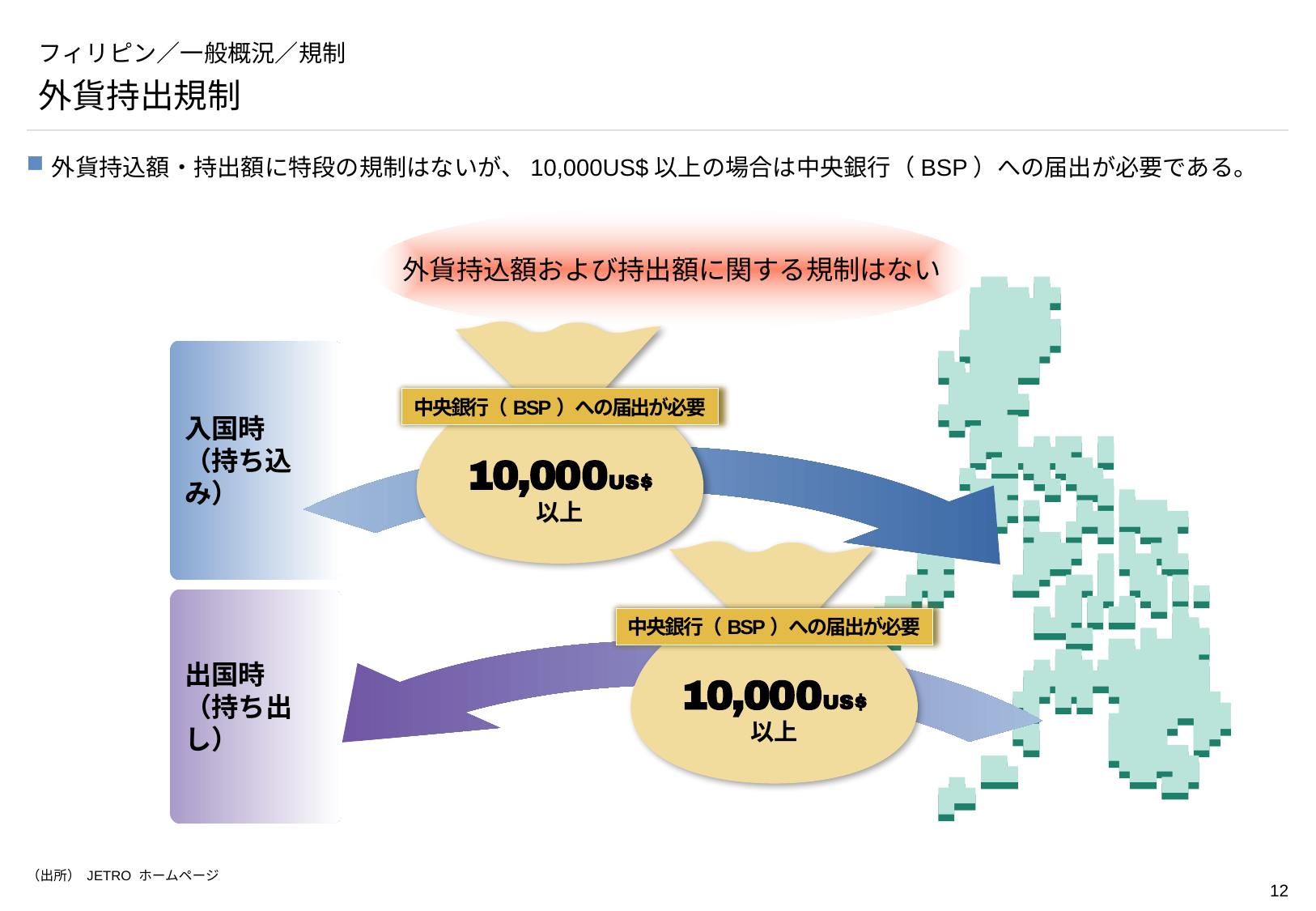

# フィリピン／一般概況／規制
外貨持出規制
外貨持込額・持出額に特段の規制はないが、10,000US$以上の場合は中央銀行（BSP）への届出が必要である。

外貨持込額および持出額に関する規制はない

中央銀行（BSP）への届出が必要
10,000US$
以上
入国時
（持ち込み）

中央銀行（BSP）への届出が必要
10,000US$
以上
出国時
（持ち出し）

（出所） JETRO ホームページ